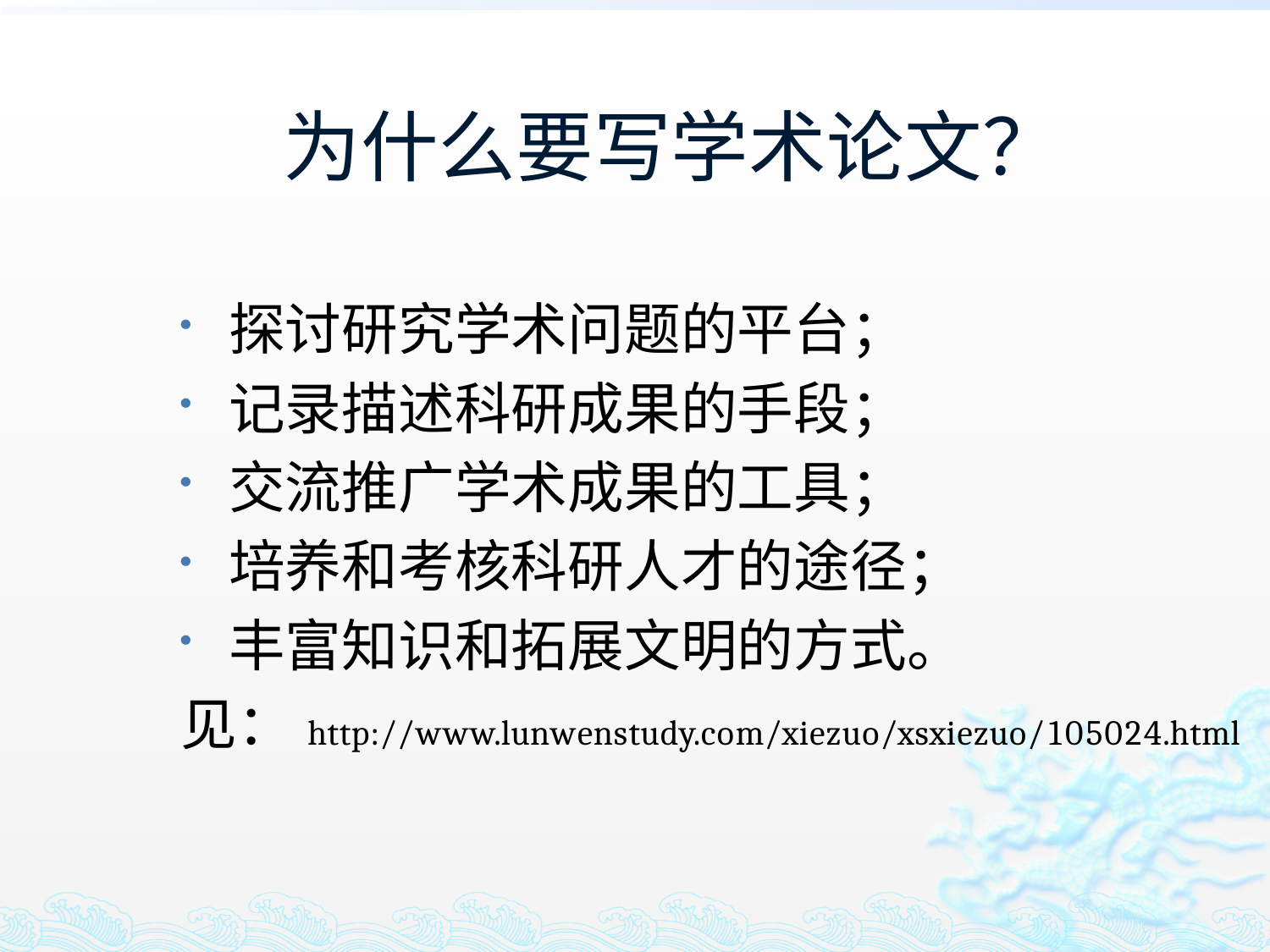

# 为什么要写学术论文？
探讨研究学术问题的平台；
记录描述科研成果的手段；
交流推广学术成果的工具；
培养和考核科研人才的途径；
丰富知识和拓展文明的方式。
见：http://www.lunwenstudy.com/xiezuo/xsxiezuo/105024.html